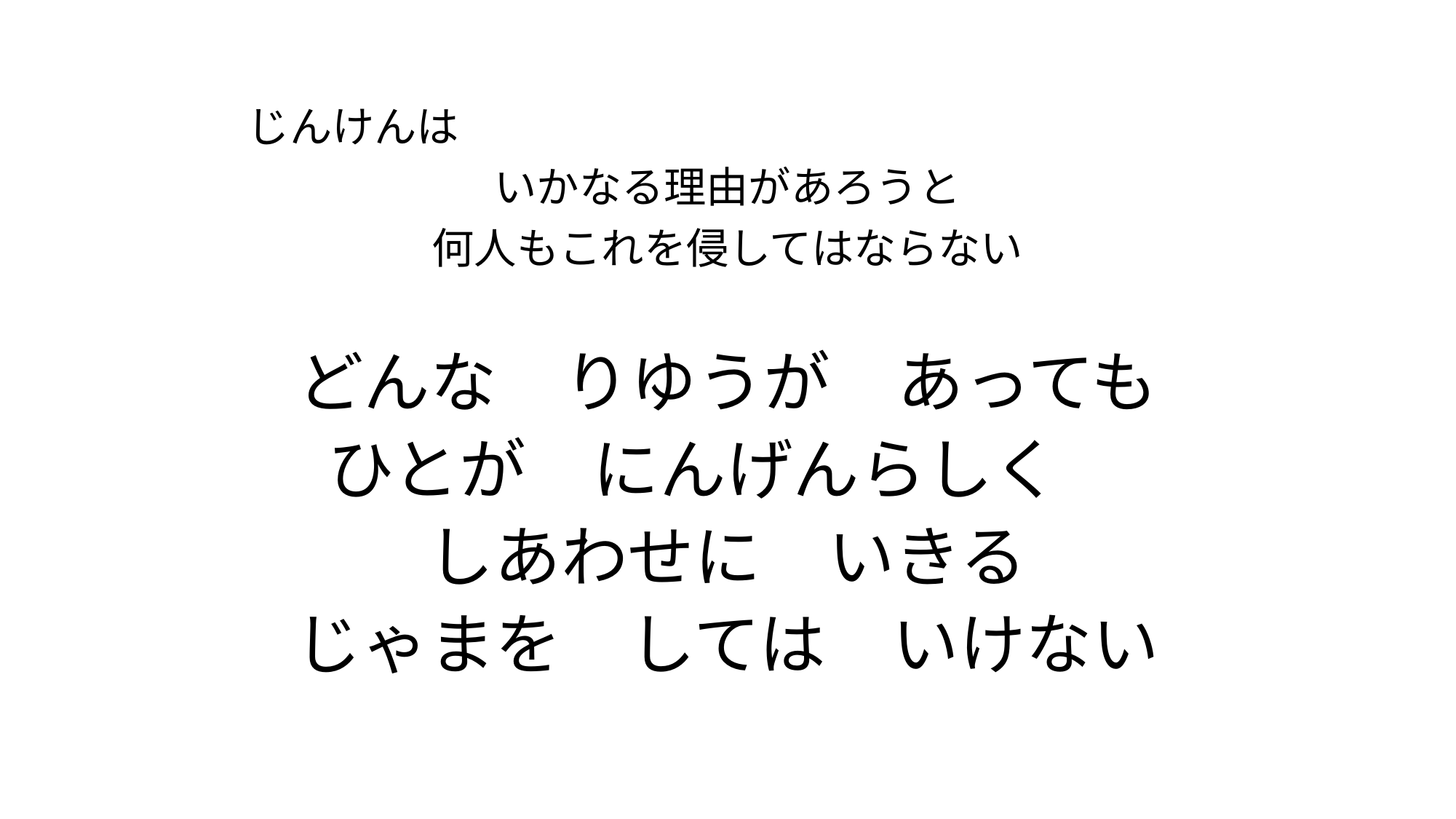

じんけんは
いかなる理由があろうと
何人もこれを侵してはならない

どんな　りゆうが　あっても
ひとが　にんげんらしく
しあわせに　いきる
じゃまを　しては　いけない